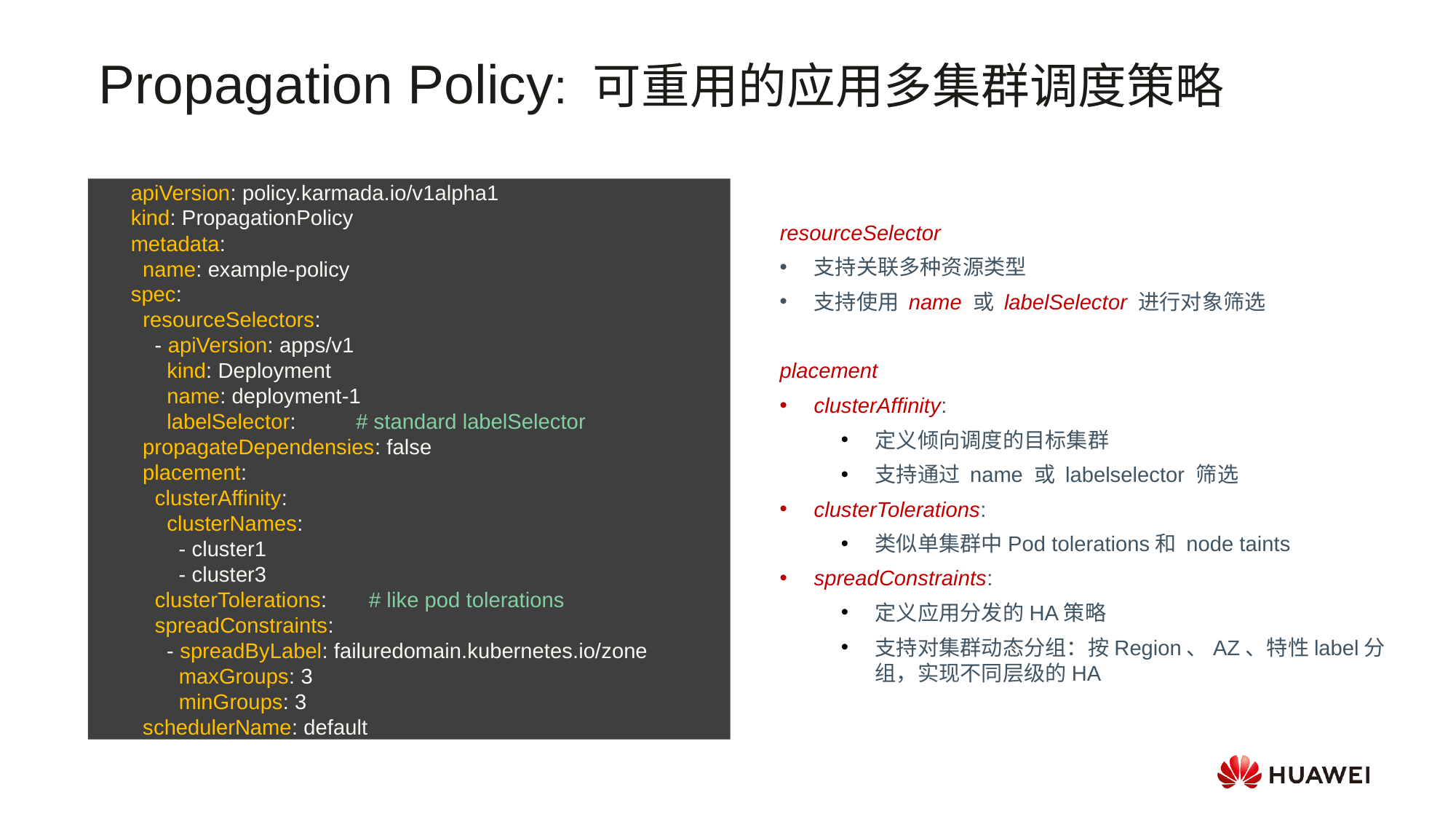

# Propagation Policy: 可重用的应用多集群调度策略
resourceSelector
支持关联多种资源类型
支持使用 name 或 labelSelector 进行对象筛选

placement
clusterAffinity:
定义倾向调度的目标集群
支持通过 name 或 labelselector 筛选
clusterTolerations:
类似单集群中Pod tolerations和 node taints
spreadConstraints:
定义应用分发的HA策略
支持对集群动态分组：按Region、AZ、特性label分组，实现不同层级的HA
apiVersion: policy.karmada.io/v1alpha1
kind: PropagationPolicy
metadata:
  name: example-policy
spec:
  resourceSelectors:
    - apiVersion: apps/v1
      kind: Deployment
      name: deployment-1
      labelSelector:          # standard labelSelector
  propagateDependensies: false
  placement:
    clusterAffinity:
      clusterNames:
        - cluster1
        - cluster3
    clusterTolerations:       # like pod tolerations
    spreadConstraints:
      - spreadByLabel: failuredomain.kubernetes.io/zone
        maxGroups: 3
        minGroups: 3
  schedulerName: default